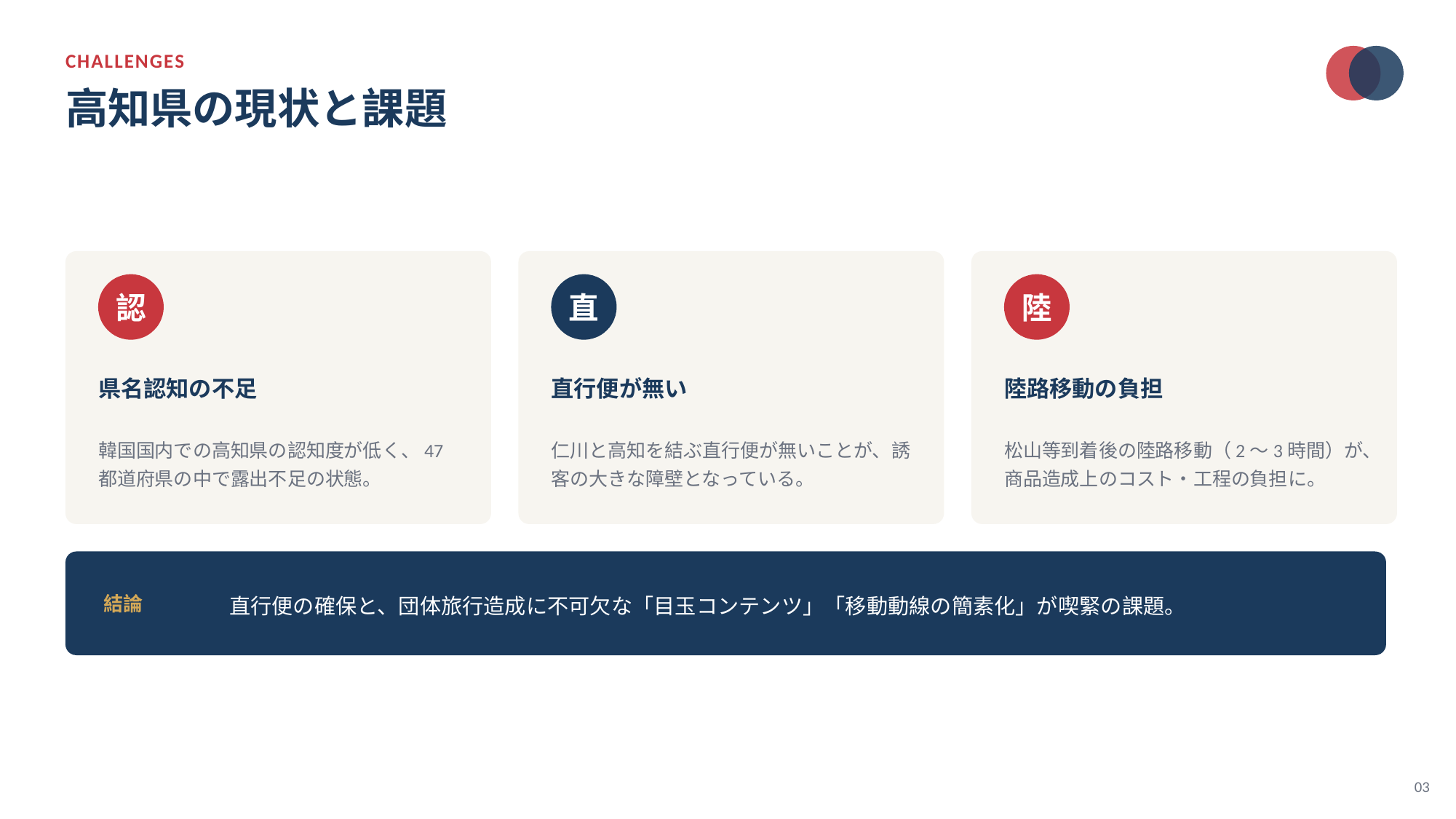

CHALLENGES

高知県の現状と課題

認

直

陸
県名認知の不足
直行便が無い
陸路移動の負担
韓国国内での高知県の認知度が低く、47都道府県の中で露出不足の状態。
仁川と高知を結ぶ直行便が無いことが、誘客の大きな障壁となっている。
松山等到着後の陸路移動（2〜3時間）が、商品造成上のコスト・工程の負担に。

結論
直行便の確保と、団体旅行造成に不可欠な「目玉コンテンツ」「移動動線の簡素化」が喫緊の課題。
03